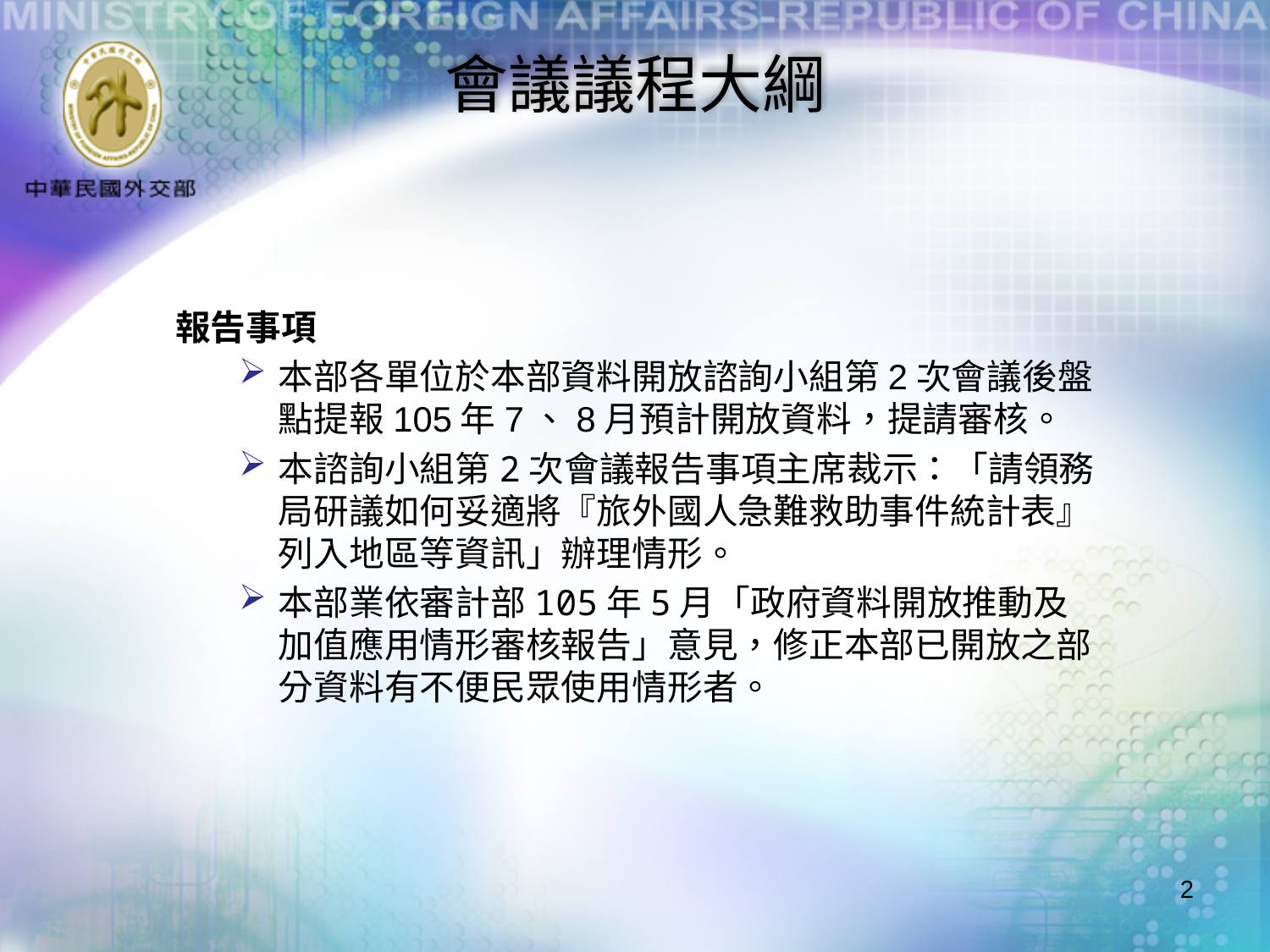

會議議程大綱

報告事項
本部各單位於本部資料開放諮詢小組第2次會議後盤點提報105年7、8月預計開放資料，提請審核。
本諮詢小組第2次會議報告事項主席裁示：「請領務局研議如何妥適將『旅外國人急難救助事件統計表』列入地區等資訊」辦理情形。
本部業依審計部105年5月「政府資料開放推動及加值應用情形審核報告」意見，修正本部已開放之部分資料有不便民眾使用情形者。

2